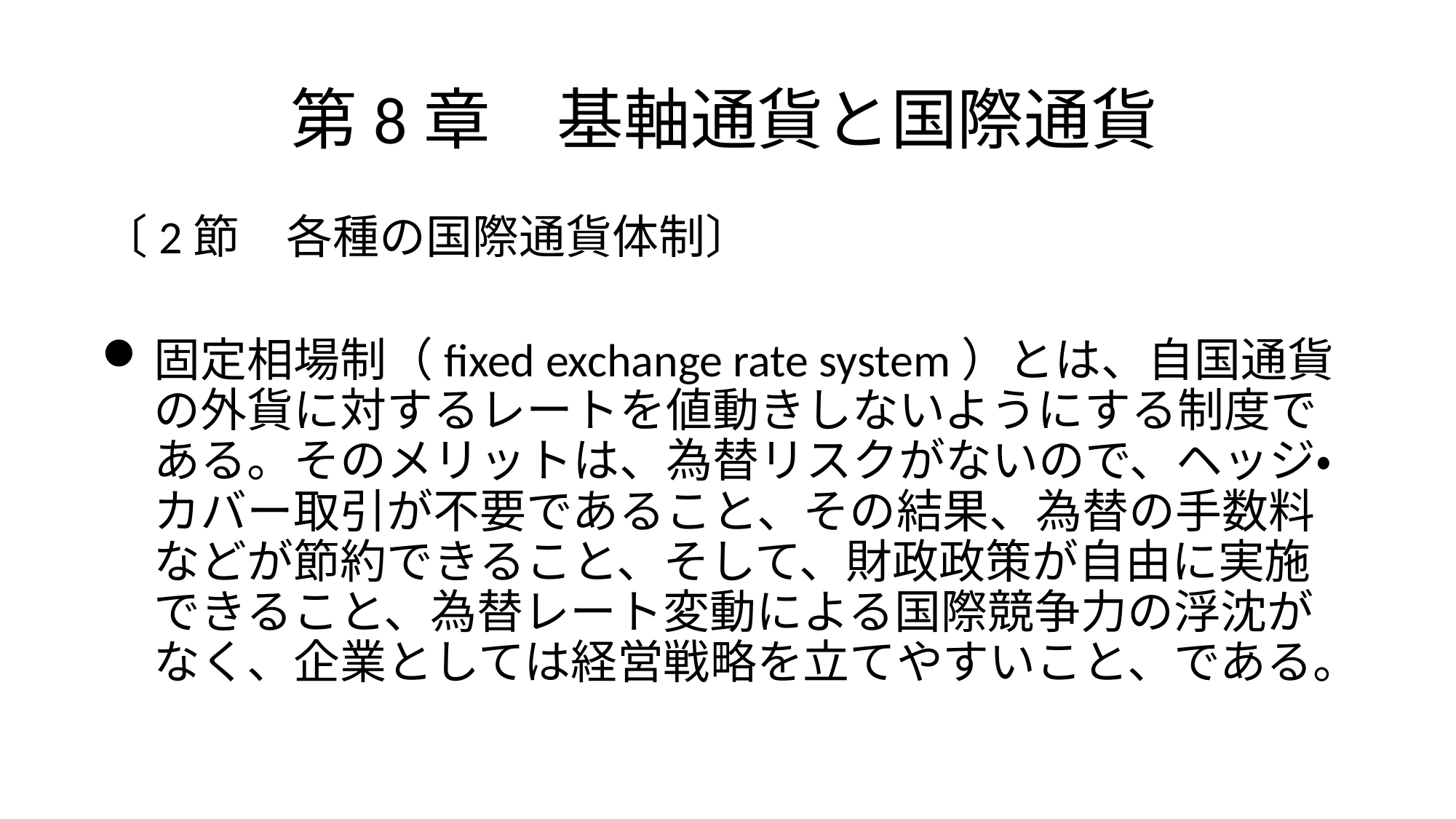

# 第8章　基軸通貨と国際通貨
〔2節　各種の国際通貨体制〕

固定相場制（fixed exchange rate system）とは、自国通貨の外貨に対するレートを値動きしないようにする制度である。そのメリットは、為替リスクがないので、ヘッジ・カバー取引が不要であること、その結果、為替の手数料などが節約できること、そして、財政政策が自由に実施できること、為替レート変動による国際競争力の浮沈がなく、企業としては経営戦略を立てやすいこと、である。